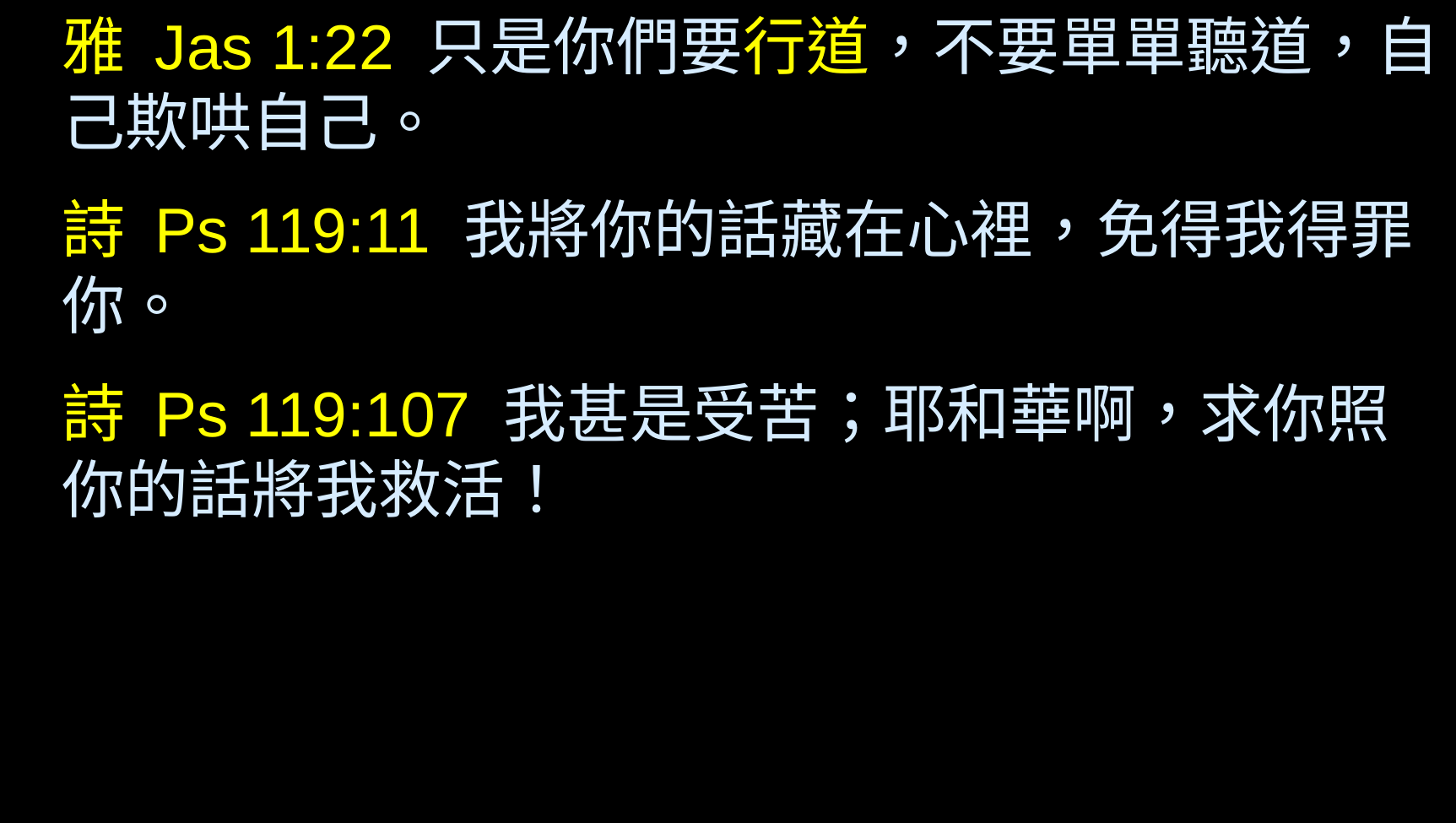

雅 Jas 1:22 只是你們要行道，不要單單聽道，自己欺哄自己。
詩 Ps 119:11 我將你的話藏在心裡，免得我得罪你。
詩 Ps 119:107 我甚是受苦；耶和華啊，求你照你的話將我救活！